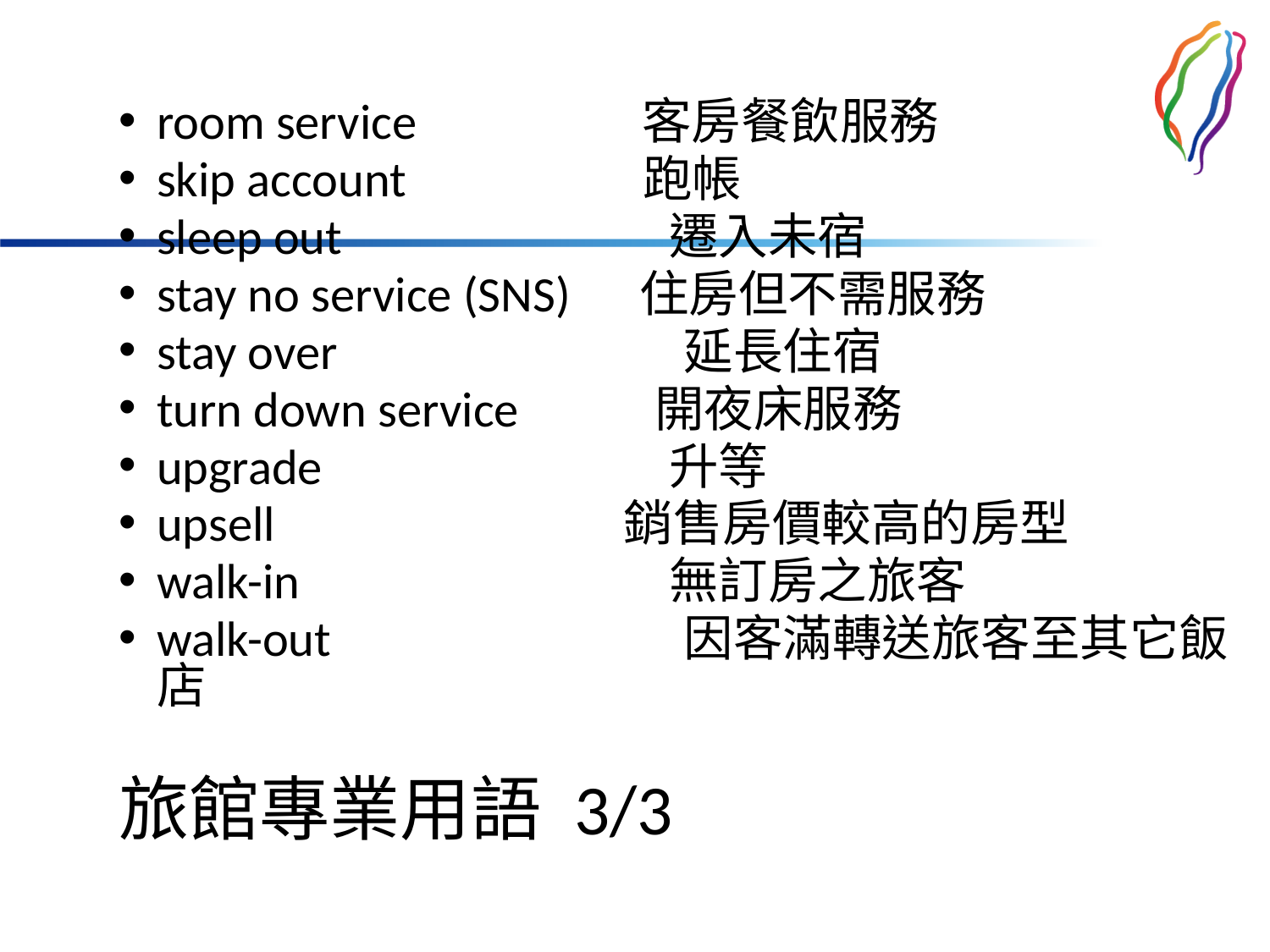

room service                   客房餐飲服務
skip account                    跑帳
sleep out	                      遷入未宿
stay no service (SNS)     住房但不需服務
stay over		            延長住宿
turn down service           開夜床服務
upgrade	                      升等
upsell                              銷售房價較高的房型
walk-in 	                      無訂房之旅客
walk-out		            因客滿轉送旅客至其它飯店

# 旅館專業用語 3/3